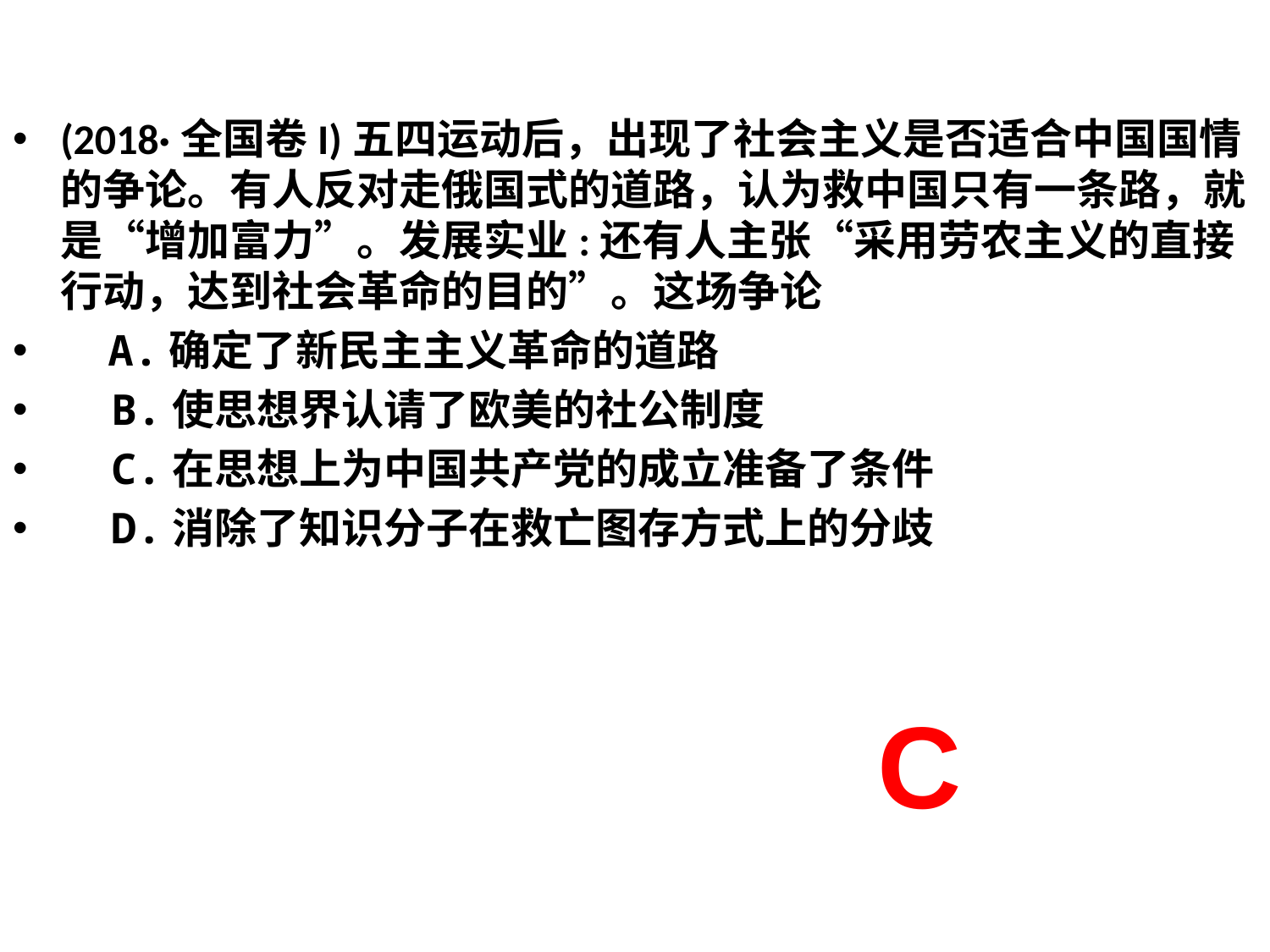

(2018·全国卷I)五四运动后，出现了社会主义是否适合中国国情的争论。有人反对走俄国式的道路，认为救中国只有一条路，就是“增加富力”。发展实业:还有人主张“采用劳农主义的直接行动，达到社会革命的目的”。这场争论
     A.确定了新民主主义革命的道路
  B.使思想界认请了欧美的社公制度
  C.在思想上为中国共产党的成立准备了条件
  D.消除了知识分子在救亡图存方式上的分歧

C